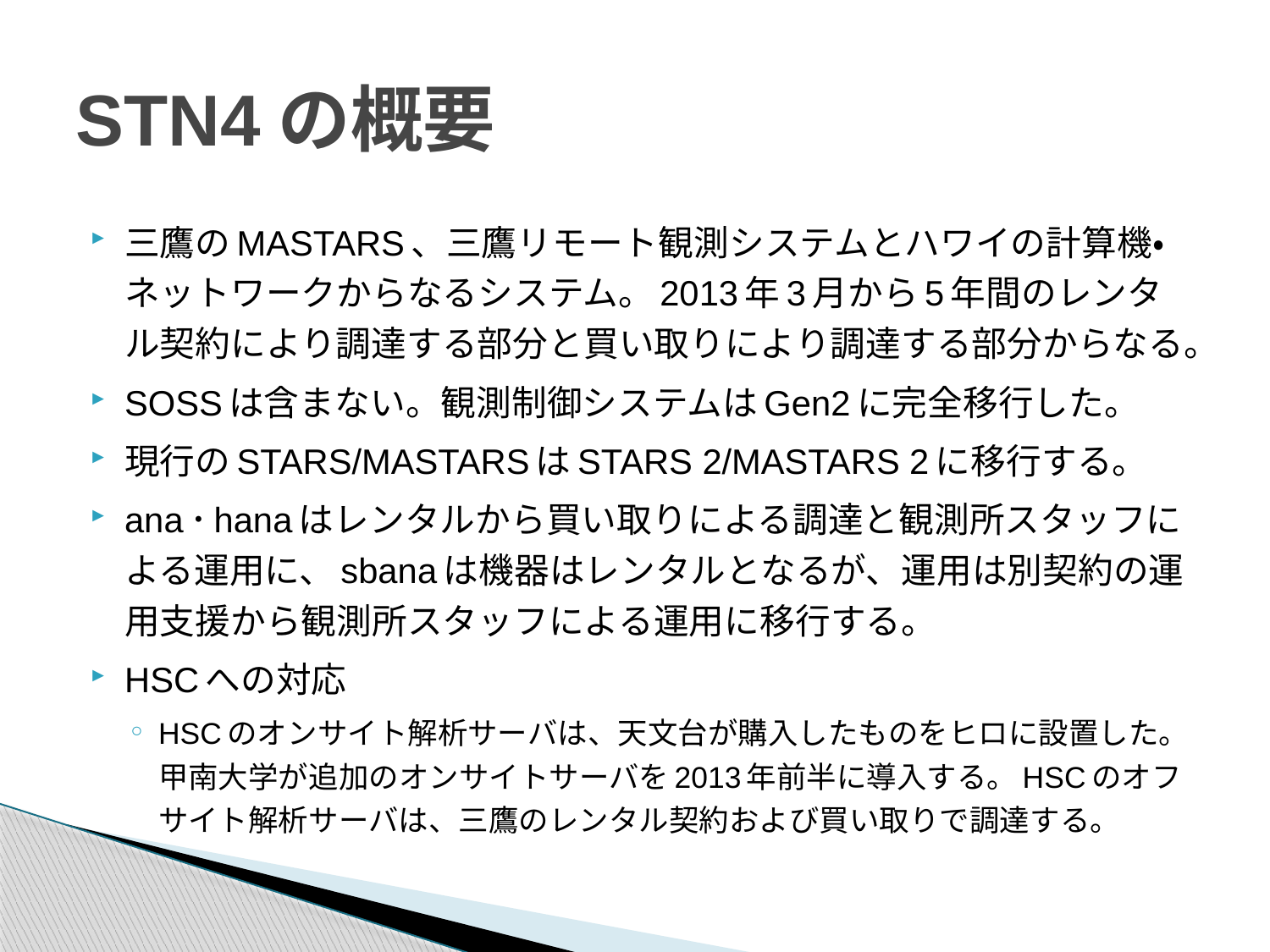

# STN4の概要
三鷹のMASTARS、三鷹リモート観測システムとハワイの計算機・ネットワークからなるシステム。2013年3月から5年間のレンタル契約により調達する部分と買い取りにより調達する部分からなる。
SOSSは含まない。観測制御システムはGen2に完全移行した。
現行のSTARS/MASTARSはSTARS 2/MASTARS 2に移行する。
ana･hanaはレンタルから買い取りによる調達と観測所スタッフによる運用に、sbanaは機器はレンタルとなるが、運用は別契約の運用支援から観測所スタッフによる運用に移行する。
HSCへの対応
HSCのオンサイト解析サーバは、天文台が購入したものをヒロに設置した。甲南大学が追加のオンサイトサーバを2013年前半に導入する。HSCのオフサイト解析サーバは、三鷹のレンタル契約および買い取りで調達する。